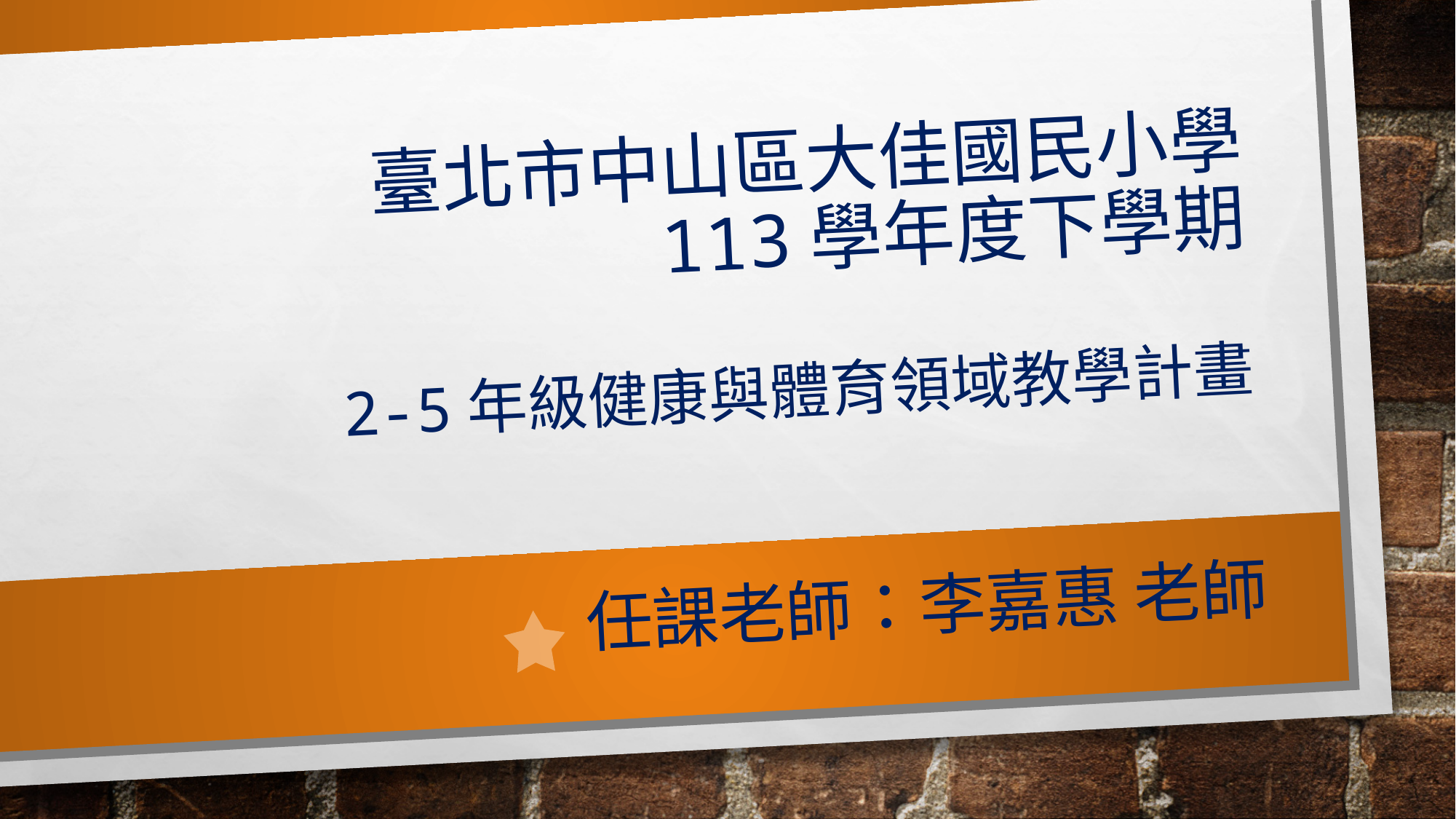

# 臺北市中山區大佳國民小學 113學年度下學期 2-5年級健康與體育領域教學計畫
任課老師：李嘉惠 老師